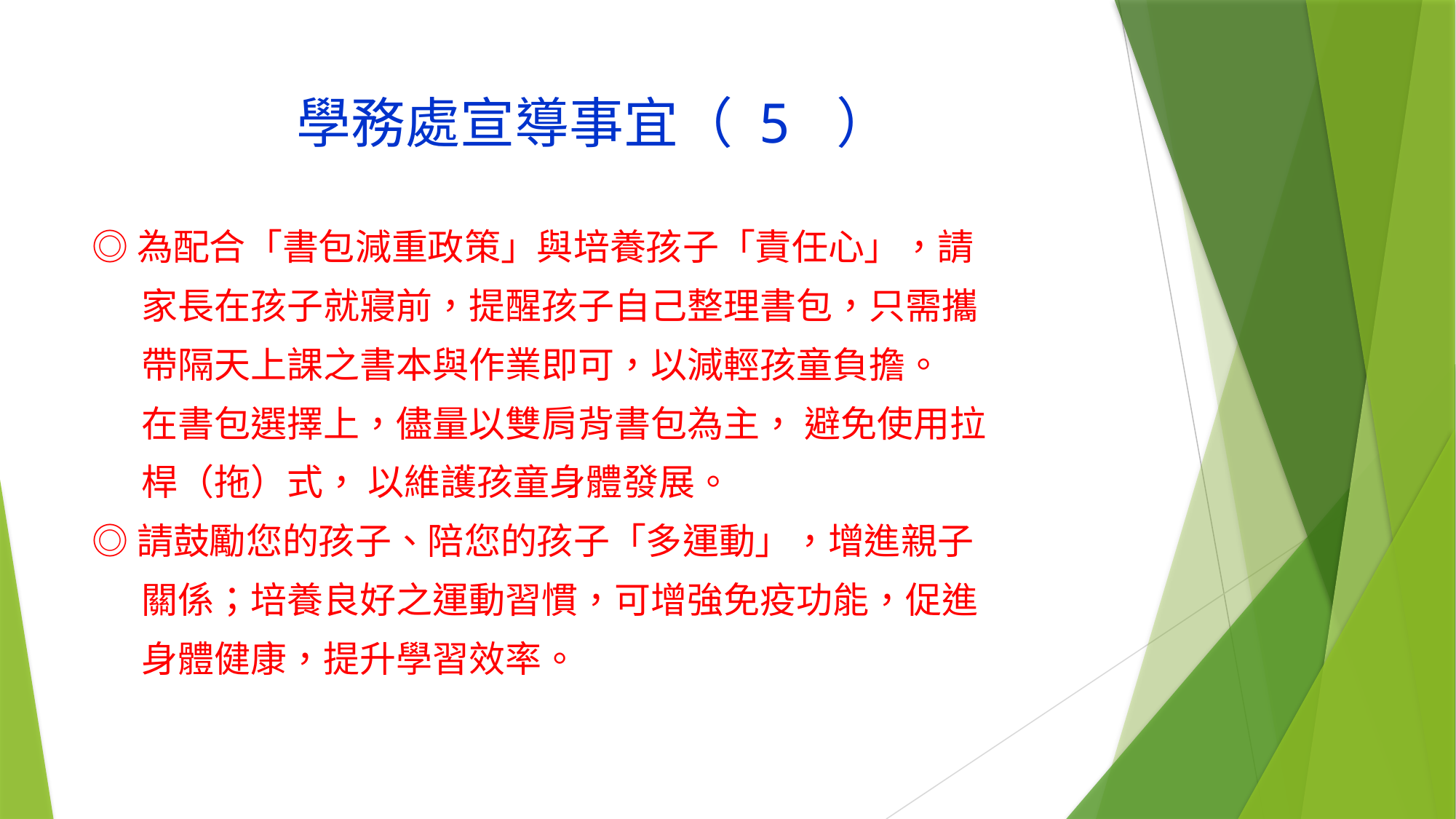

# 學務處宣導事宜（ 5 ）
◎為配合「書包減重政策」與培養孩子「責任心」，請
     家長在孩子就寢前，提醒孩子自己整理書包，只需攜
     帶隔天上課之書本與作業即可，以減輕孩童負擔。
     在書包選擇上，儘量以雙肩背書包為主， 避免使用拉
     桿（拖）式， 以維護孩童身體發展。
◎請鼓勵您的孩子、陪您的孩子「多運動」，增進親子
     關係；培養良好之運動習慣，可增強免疫功能，促進
     身體健康，提升學習效率。